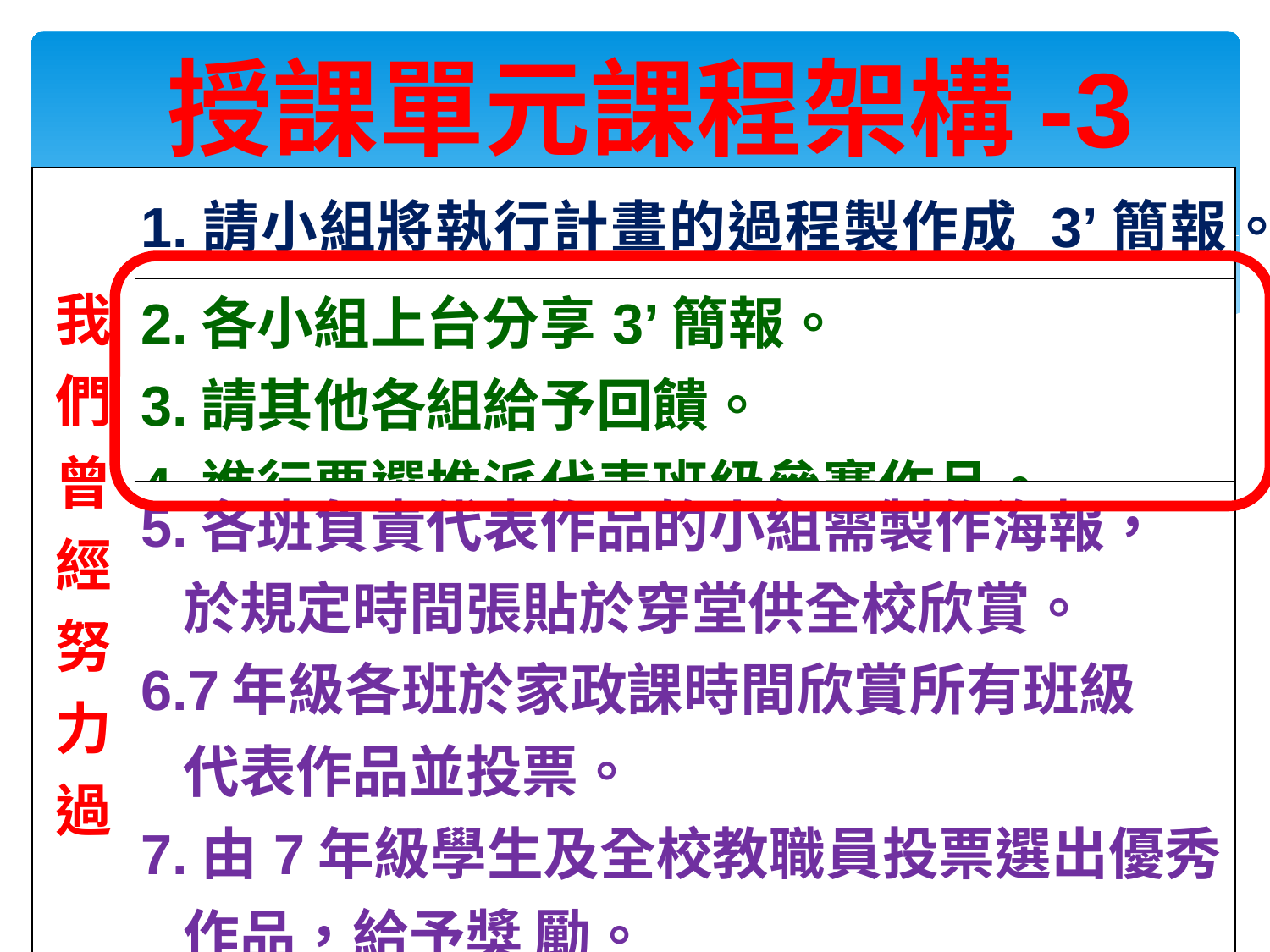

授課單元課程架構-3
| 我們曾經努力過 | 1.請小組將執行計畫的過程製作成 3’簡報。 |
| --- | --- |
|  | 2.各小組上台分享3’簡報。 3.請其他各組給予回饋。 4.進行票選推派代表班級參賽作品。 |
|  | 5.各班負責代表作品的小組需製作海報， 於規定時間張貼於穿堂供全校欣賞。 6.7年級各班於家政課時間欣賞所有班級 代表作品並投票。 7.由7年級學生及全校教職員投票選出優秀 作品，給予獎 勵。 |